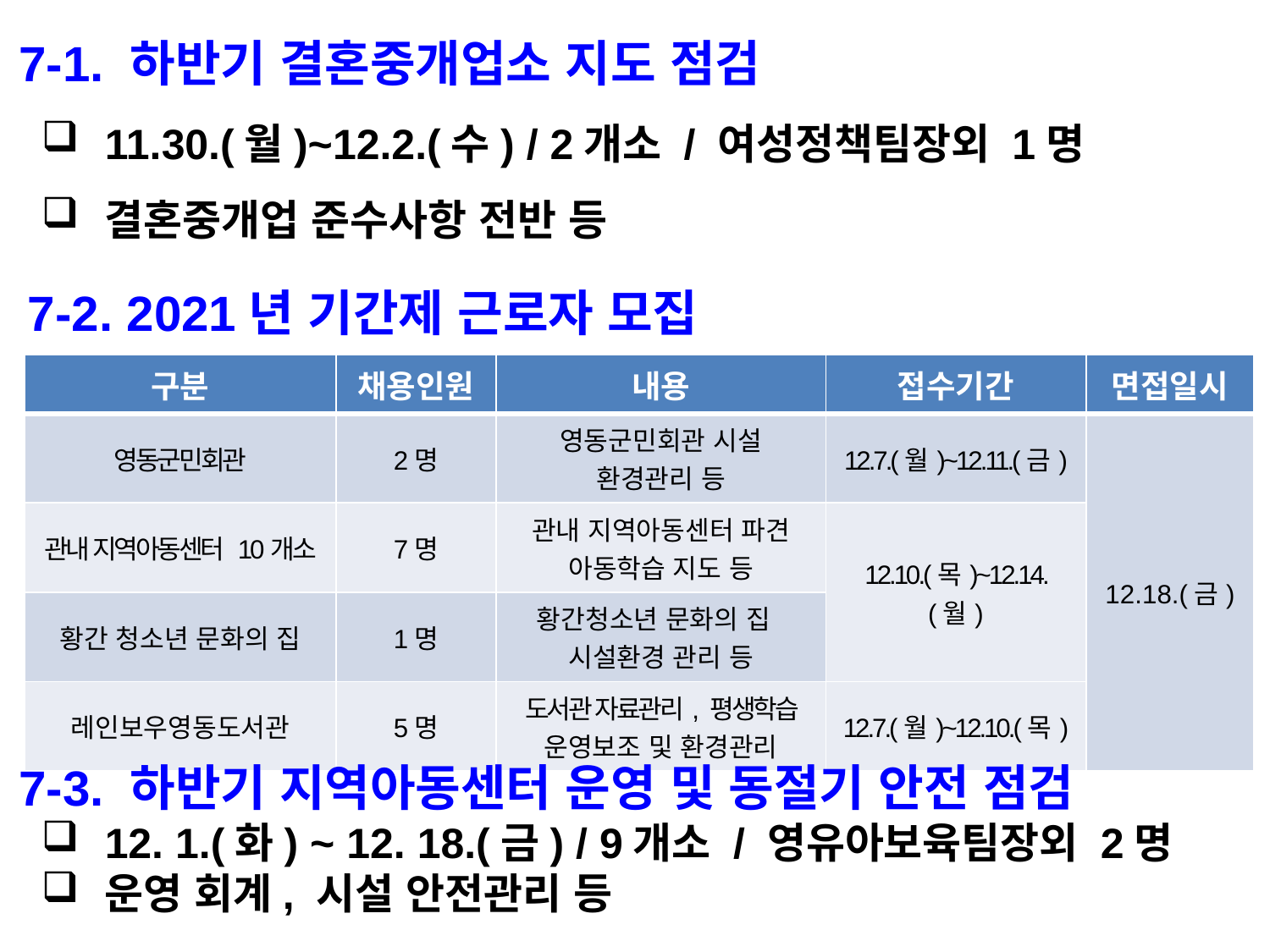

7-1. 하반기 결혼중개업소 지도 점검
11.30.(월)~12.2.(수) / 2개소 / 여성정책팀장외 1명
결혼중개업 준수사항 전반 등
7-2. 2021년 기간제 근로자 모집

| 구분 | 채용인원 | 내용 | 접수기간 | 면접일시 |
| --- | --- | --- | --- | --- |
| 영동군민회관 | 2명 | 영동군민회관 시설 환경관리 등 | 12.7.(월)~12.11.(금) | 12.18.(금) |
| 관내 지역아동센터 10개소 | 7명 | 관내 지역아동센터 파견 아동학습 지도 등 | 12.10.(목)~12.14.(월) |  |
| 황간 청소년 문화의 집 | 1명 | 황간청소년 문화의 집 시설환경 관리 등 |  |  |
| 레인보우영동도서관 | 5명 | 도서관 자료관리, 평생학습 운영보조 및 환경관리 | 12.7.(월)~12.10.(목) |  |
   7-3. 하반기 지역아동센터 운영 및 동절기 안전 점검
12. 1.(화) ~ 12. 18.(금) / 9개소 / 영유아보육팀장외 2명
운영 회계, 시설 안전관리 등